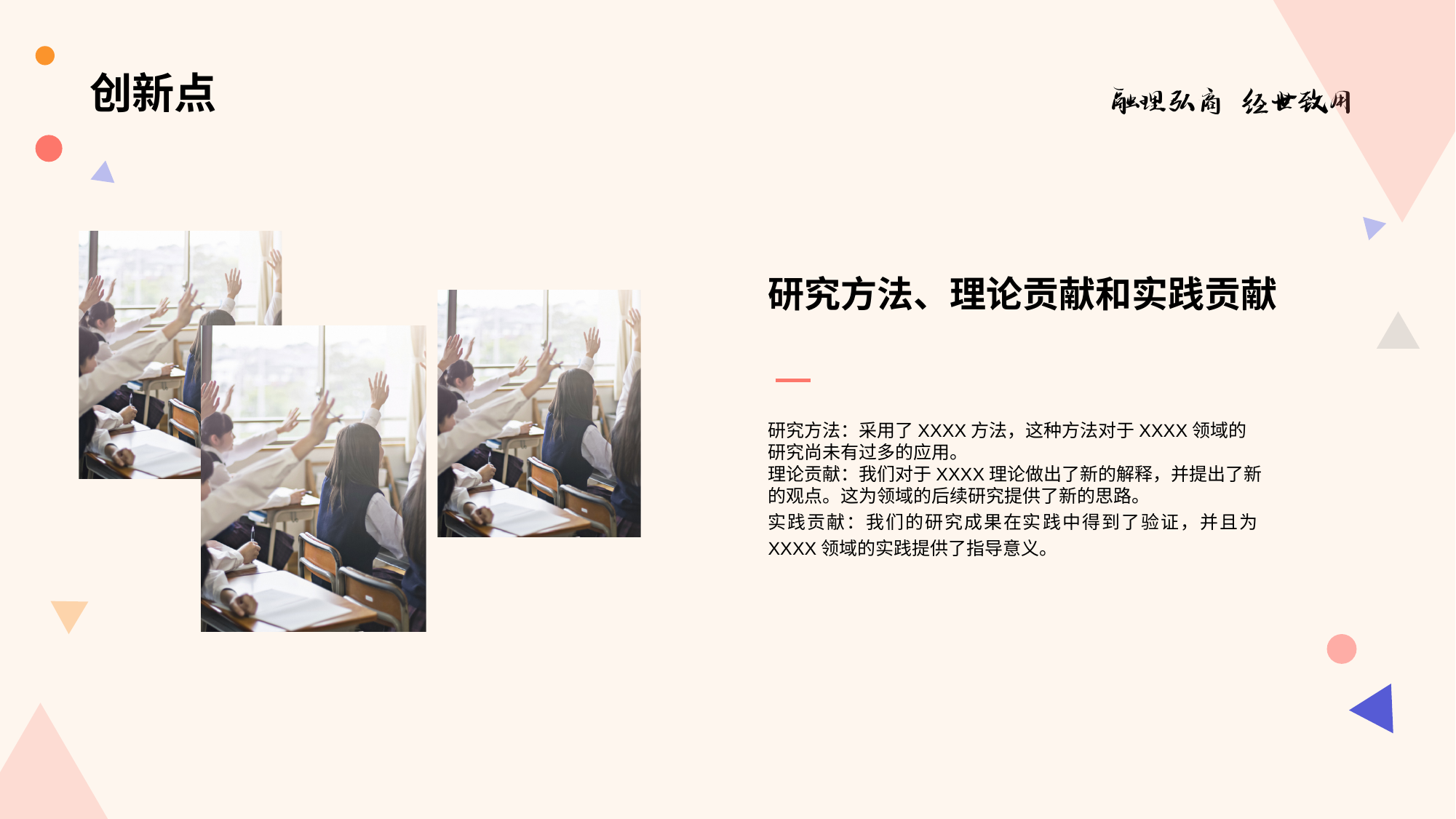

研究方法、理论贡献和实践贡献
研究方法：采用了XXXX方法，这种方法对于XXXX领域的研究尚未有过多的应用。
理论贡献：我们对于XXXX理论做出了新的解释，并提出了新的观点。这为领域的后续研究提供了新的思路。
实践贡献：我们的研究成果在实践中得到了验证，并且为XXXX领域的实践提供了指导意义。

# 创新点